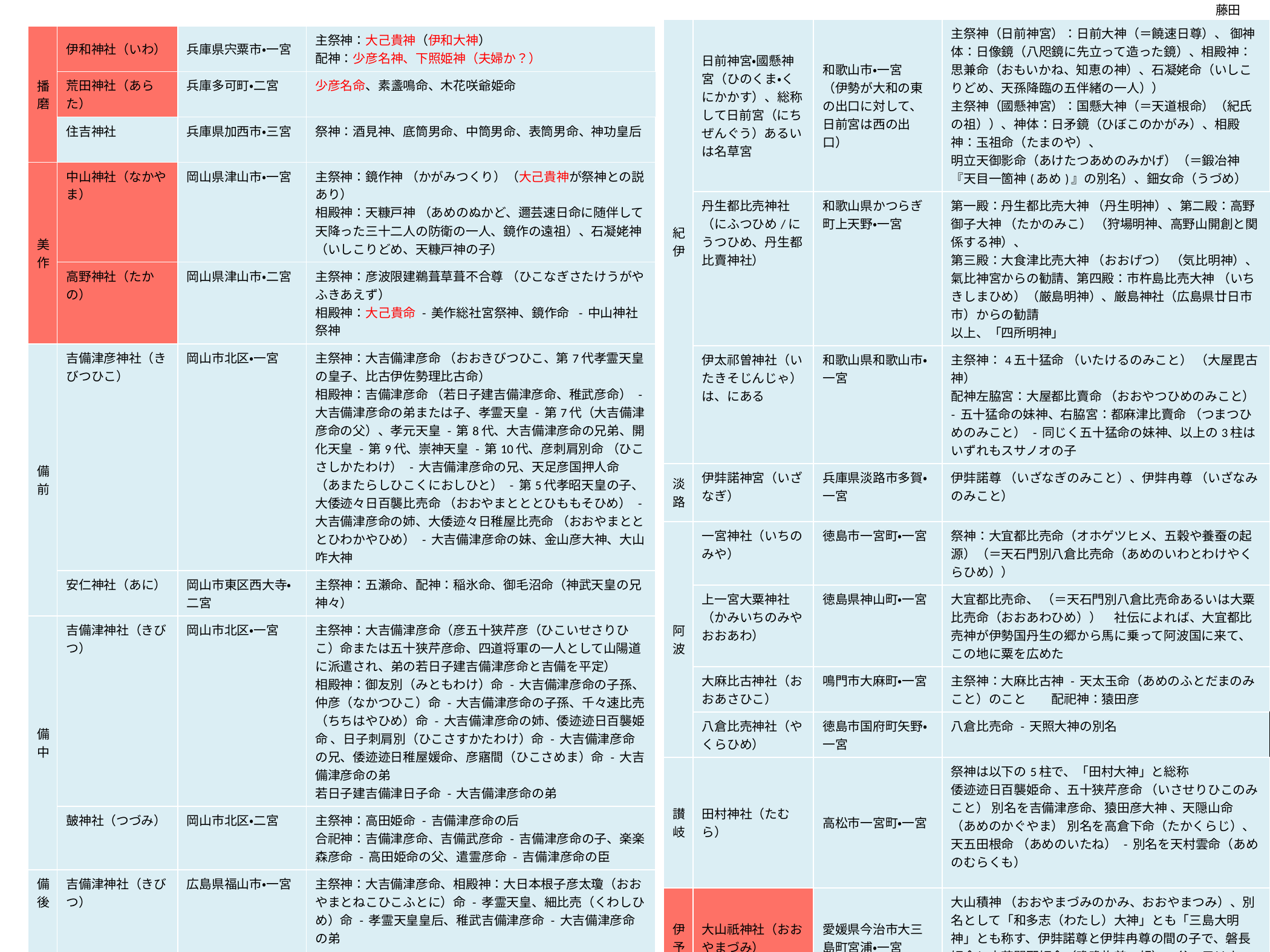

藤田
| 紀伊 | 日前神宮・國懸神宮（ひのくま・くにかかす）、総称して日前宮（にちぜんぐう）あるいは名草宮 | 和歌山市・一宮 （伊勢が大和の東の出口に対して、日前宮は西の出口） | 主祭神（日前神宮）：日前大神（＝饒速日尊）、 御神体：日像鏡（八咫鏡に先立って造った鏡）、相殿神：思兼命（おもいかね、知恵の神）、石凝姥命（いしこりどめ、天孫降臨の五伴緒の一人）） 主祭神（國懸神宮）：国懸大神（＝天道根命）（紀氏の祖））、神体：日矛鏡（ひぼこのかがみ）、相殿神：玉祖命（たまのや）、 明立天御影命（あけたつあめのみかげ）（＝鍛冶神『天目一箇神(あめ)』の別名）、鈿女命（うづめ） |
| --- | --- | --- | --- |
|  | 丹生都比売神社（にふつひめ/にうつひめ、丹生都比賣神社） | 和歌山県かつらぎ町上天野・一宮 | 第一殿：丹生都比売大神 （丹生明神）、第二殿：高野御子大神 （たかのみこ） （狩場明神、高野山開創と関係する神）、 第三殿：大食津比売大神 （おおげつ） （気比明神）、氣比神宮からの勧請、第四殿：市杵島比売大神 （いちきしまひめ）（厳島明神）、厳島神社（広島県廿日市市）からの勧請 以上、「四所明神」 |
|  | 伊太祁曽神社（いたきそじんじゃ）は、にある | 和歌山県和歌山市・一宮 | 主祭神：4五十猛命 （いたけるのみこと） （大屋毘古神） 配神左脇宮：大屋都比賣命 （おおやつひめのみこと） - 五十猛命の妹神、右脇宮：都麻津比賣命 （つまつひめのみこと） - 同じく五十猛命の妹神、以上の3柱はいずれもスサノオの子 |
| 淡路 | 伊弉諾神宮（いざなぎ） | 兵庫県淡路市多賀・一宮 | 伊弉諾尊 （いざなぎのみこと）、伊弉冉尊 （いざなみのみこと） |
| 阿波 | 一宮神社（いちのみや） | 徳島市一宮町・一宮 | 祭神：大宜都比売命（オホゲツヒメ、五穀や養蚕の起源）（＝天石門別八倉比売命（あめのいわとわけやくらひめ）） |
|  | 上一宮大粟神社（かみいちのみやおおあわ） | 徳島県神山町・一宮 | 大宜都比売命、 （＝天石門別八倉比売命あるいは大粟比売命（おおあわひめ））　社伝によれば、大宜都比売神が伊勢国丹生の郷から馬に乗って阿波国に来て、この地に粟を広めた |
|  | 大麻比古神社（おおあさひこ） | 鳴門市大麻町・一宮 | 主祭神：大麻比古神 - 天太玉命（あめのふとだまのみこと）のこと　　配祀神：猿田彦 |
|  | 八倉比売神社（やくらひめ） | 徳島市国府町矢野・一宮 | 八倉比売命 - 天照大神の別名 |
| 讃岐 | 田村神社（たむら） | 高松市一宮町・一宮 | 祭神は以下の5柱で、「田村大神」と総称 倭迹迹日百襲姫命 、五十狭芹彦命 （いさせりひこのみこと） 別名を吉備津彦命、猿田彦大神 、天隠山命 （あめのかぐやま） 別名を高倉下命（たかくらじ）、天五田根命 （あめのいたね） - 別名を天村雲命（あめのむらくも） |
| 伊予 | 大山祇神社（おおやまづみ） | 愛媛県今治市大三島町宮浦・一宮 | 大山積神 （おおやまづみのかみ、おおやまつみ）、別名として「和多志（わたし）大神」とも「三島大明神」とも称す、伊弉諾尊と伊弉冉尊の間の子で、磐長姫命と木花開耶姫命（瓊瓊杵尊の妃）の父。元は山の神であるが、当社では海の神としての性格も強い |
| 土佐 | 土佐神社 | 高知県南国市・一宮 | ・味鋤高彦根神 （＝「阿遅鉏高日子根神、味耜高彦根神）、大国主命と多紀理毘賣命の間の子、別称を「迦毛大御神（かものおおみかみ）」 ・一言主神 （ひとことぬし）（＝葛城之一言主大神、一事主神）、雄略天皇段に登場する神、悪事・善事も一言で言い放つ託宣の神、事代主命と同神説、素戔烏尊の子とする説 |
| 播磨 | 伊和神社（いわ） | 兵庫県宍粟市・一宮 | 主祭神：大己貴神（伊和大神） 配神：少彦名神、下照姫神（夫婦か？） |
| --- | --- | --- | --- |
|  | 荒田神社（あらた） | 兵庫多可町・二宮 | 少彦名命、素盞鳴命、木花咲爺姫命 |
|  | 住吉神社 | 兵庫県加西市・三宮 | 祭神：酒見神、底筒男命、中筒男命、表筒男命、神功皇后 |
| 美作 | 中山神社（なかやま） | 岡山県津山市・一宮 | 主祭神：鏡作神 （かがみつくり）（大己貴神が祭神との説あり） 相殿神：天糠戸神 （あめのぬかど、邇芸速日命に随伴して天降った三十二人の防衛の一人、鏡作の遠祖）、石凝姥神 （いしこりどめ、天糠戸神の子） |
|  | 高野神社（たかの） | 岡山県津山市・二宮 | 主祭神：彦波限建鵜葺草葺不合尊 （ひこなぎさたけうがやふきあえず） 相殿神：大己貴命 - 美作総社宮祭神、鏡作命 - 中山神社祭神 |
| 備前 | 吉備津彦神社（きびつひこ） | 岡山市北区・一宮 | 主祭神：大吉備津彦命 （おおきびつひこ、第7代孝霊天皇の皇子、比古伊佐勢理比古命） 相殿神：吉備津彦命 （若日子建吉備津彦命、稚武彦命） - 大吉備津彦命の弟または子、孝霊天皇 - 第7代（大吉備津彦命の父）、孝元天皇 - 第8代、大吉備津彦命の兄弟、開化天皇 - 第9代、崇神天皇 - 第10代、彦刺肩別命 （ひこさしかたわけ） - 大吉備津彦命の兄、天足彦国押人命 （あまたらしひこくにおしひと） - 第5代孝昭天皇の子、大倭迹々日百襲比売命 （おおやまとととひももそひめ） - 大吉備津彦命の姉、大倭迹々日稚屋比売命 （おおやまとととひわかやひめ） - 大吉備津彦命の妹、金山彦大神、大山咋大神 |
|  | 安仁神社（あに） | 岡山市東区西大寺・二宮 | 主祭神：五瀬命、配神：稲氷命、御毛沼命（神武天皇の兄神々） |
| 備中 | 吉備津神社（きびつ） | 岡山市北区・一宮 | 主祭神：大吉備津彦命（彦五十狭芹彦（ひこいせさりひこ）命または五十狭芹彦命、四道将軍の一人として山陽道に派遣され、弟の若日子建吉備津彦命と吉備を平定） 相殿神：御友別（みともわけ）命 - 大吉備津彦命の子孫、仲彦（なかつひこ）命 - 大吉備津彦命の子孫、千々速比売（ちちはやひめ）命 - 大吉備津彦命の姉、倭迹迹日百襲姫命 、日子刺肩別（ひこさすかたわけ）命 - 大吉備津彦命の兄、倭迹迹日稚屋媛命、彦寤間（ひこさめま）命 - 大吉備津彦命の弟 若日子建吉備津日子命 - 大吉備津彦命の弟 |
|  | 皷神社（つづみ） | 岡山市北区・二宮 | 主祭神：高田姫命 - 吉備津彦命の后 合祀神：吉備津彦命、吉備武彦命 - 吉備津彦命の子、楽楽森彦命 - 高田姫命の父、遣霊彦命 - 吉備津彦命の臣 |
| 備後 | 吉備津神社（きびつ） | 広島県福山市・一宮 | 主祭神：大吉備津彦命、相殿神：大日本根子彦太瓊（おおやまとねこひこふとに）命 - 孝霊天皇、細比売（くわしひめ）命 - 孝霊天皇皇后、稚武吉備津彦命 - 大吉備津彦命の弟 |
|  | 素盞嗚神社（すさのお） | 広島県福山市・一宮 | 主祭神は素盞嗚尊．稲田姫命、子神の八王子を配祀 京祇園社の元宮？一宮（吉備津神社）が挨拶に来る神事 |
| 安芸 | 厳島神社（いつくしま） | 広島県廿日市市・一宮 | 宗像三女神（市杵島姫命 （いちきしまひめ）、田心姫命 （たごりひめ）、湍津姫命 （たぎつひめ）） |
| 周防 | 玉祖神社（たまのおや） | 防府市大崎・一宮 | 祭神：玉祖命、石凝姥命ともに岩戸隠れの段に初出し、天孫降臨の段では五伴緒 |
|  | 出雲神社 | 山口市徳地堀・二宮 | 大己貴命 、事代主命 |
| 長門 | 住吉神社（すみよし） 忌宮神社（いみのみや） | 下関市・一宮 | 第一殿：住吉三神（表筒男命・中筒男命・底筒男命） - 大阪の住吉大社が住吉三神の和魂を祀るのに対し、荒魂を祀る |
|  |  | 下関市・二宮 | 本殿 第一殿：仲哀天皇、第二殿：神功皇后、第三殿：応神天皇 |
|  |
| --- |